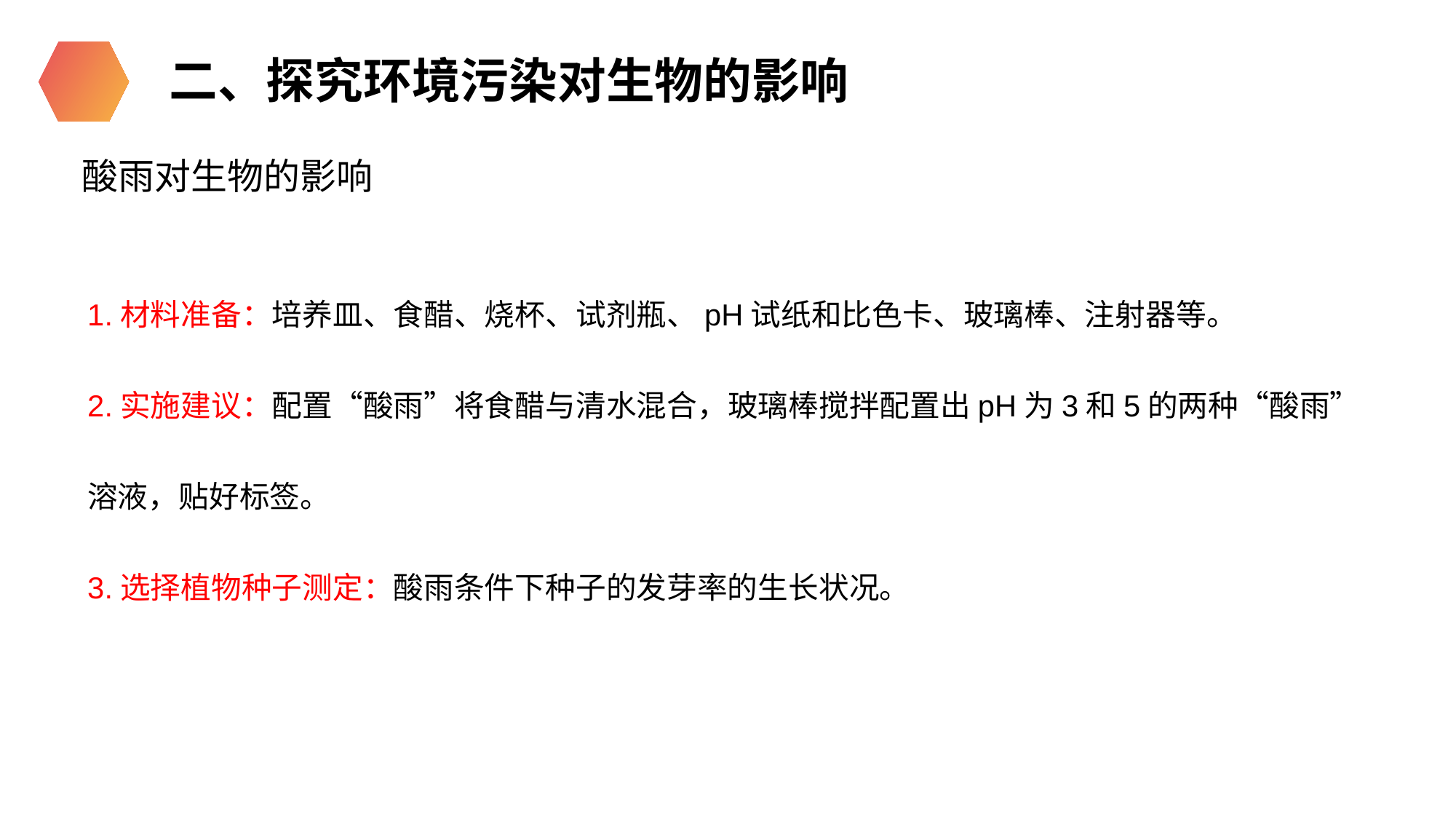

二、探究环境污染对生物的影响
酸雨对生物的影响
1.材料准备：培养皿、食醋、烧杯、试剂瓶、pH试纸和比色卡、玻璃棒、注射器等。
2.实施建议：配置“酸雨”将食醋与清水混合，玻璃棒搅拌配置出pH为3和5的两种“酸雨”溶液，贴好标签。
3.选择植物种子测定：酸雨条件下种子的发芽率的生长状况。